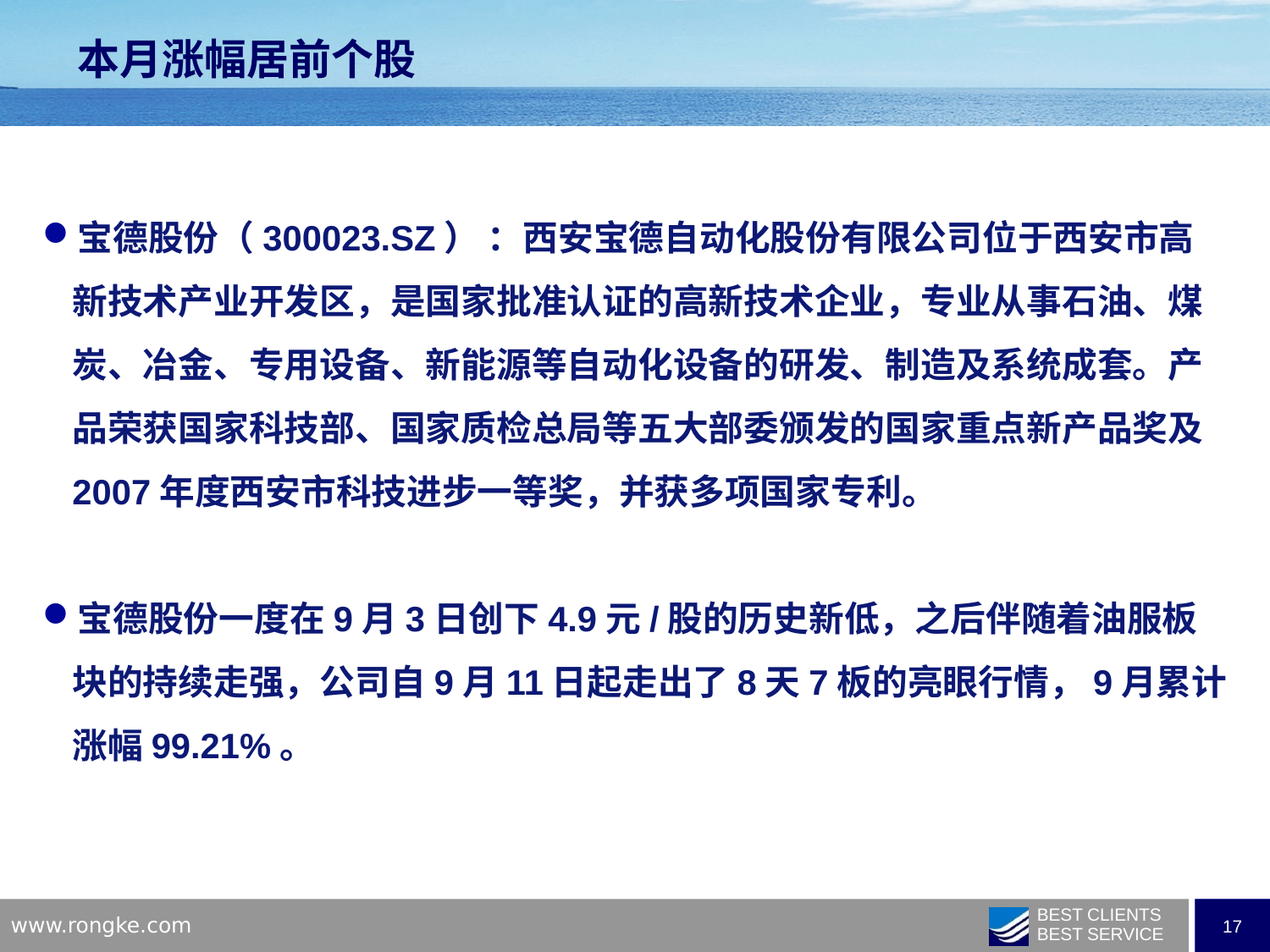

本月涨幅居前个股

宝德股份（300023.SZ） ：西安宝德自动化股份有限公司位于西安市高新技术产业开发区，是国家批准认证的高新技术企业，专业从事石油、煤炭、冶金、专用设备、新能源等自动化设备的研发、制造及系统成套。产品荣获国家科技部、国家质检总局等五大部委颁发的国家重点新产品奖及2007年度西安市科技进步一等奖，并获多项国家专利。

宝德股份一度在9月3日创下4.9元/股的历史新低，之后伴随着油服板块的持续走强，公司自9月11日起走出了8天7板的亮眼行情，9月累计涨幅99.21%。